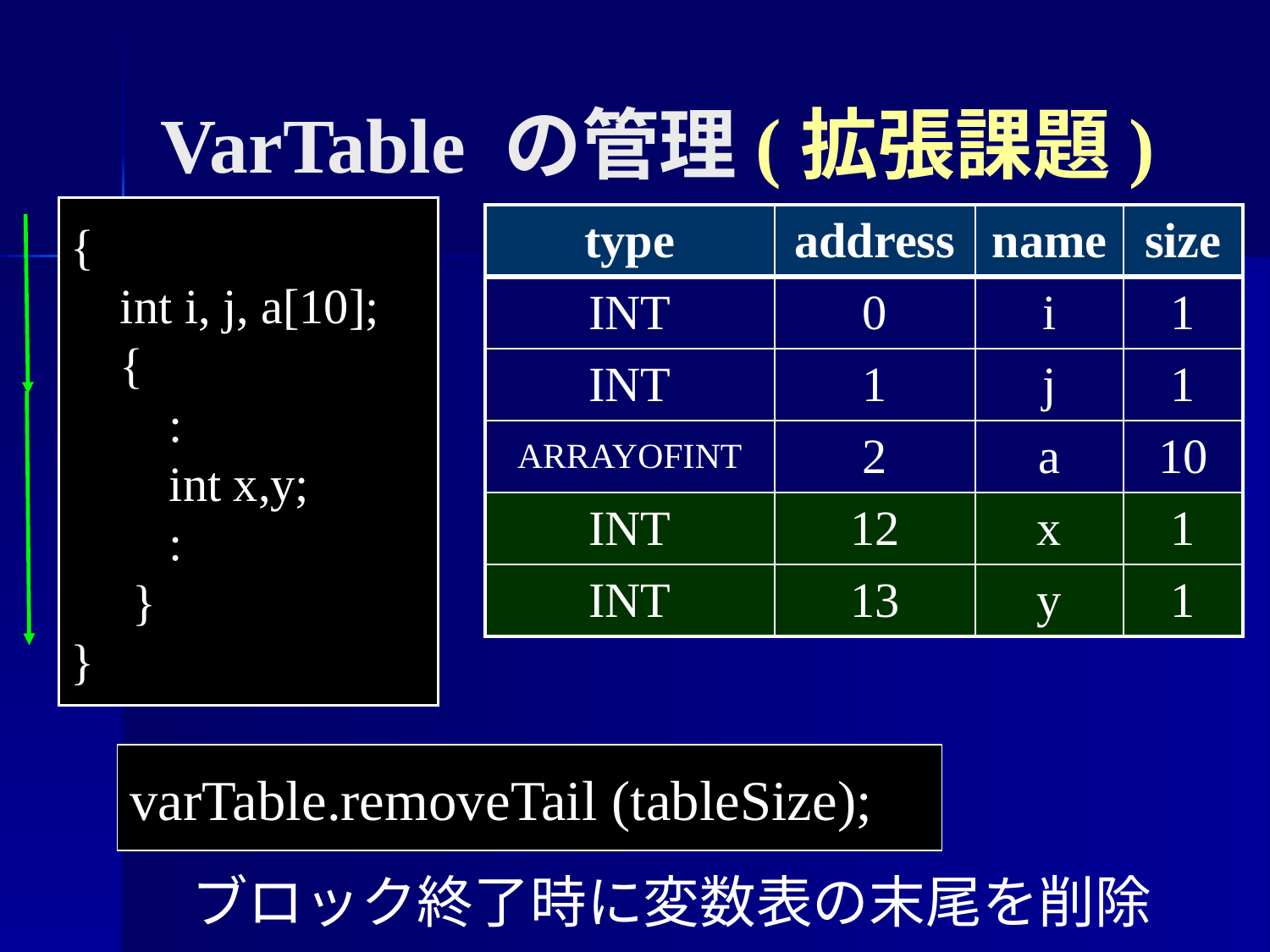

VarTable の管理(拡張課題)
{
    int i, j, a[10];
    {
        :
        int x,y;
        :
     }
}
| type | address | name | size |
| --- | --- | --- | --- |
| INT | 0 | i | 1 |
| INT | 1 | j | 1 |
| ARRAYOFINT | 2 | a | 10 |
| INT | 12 | x | 1 |
| INT | 13 | y | 1 |
| type | address | name | size |
| --- | --- | --- | --- |
| INT | 0 | i | 1 |
| INT | 1 | j | 1 |
| ARRAYOFINT | 2 | a | 10 |
| INT | 12 | x | 1 |
| INT | 13 | y | 1 |

varTable.removeTail (tableSize);
ブロック終了時に変数表の末尾を削除